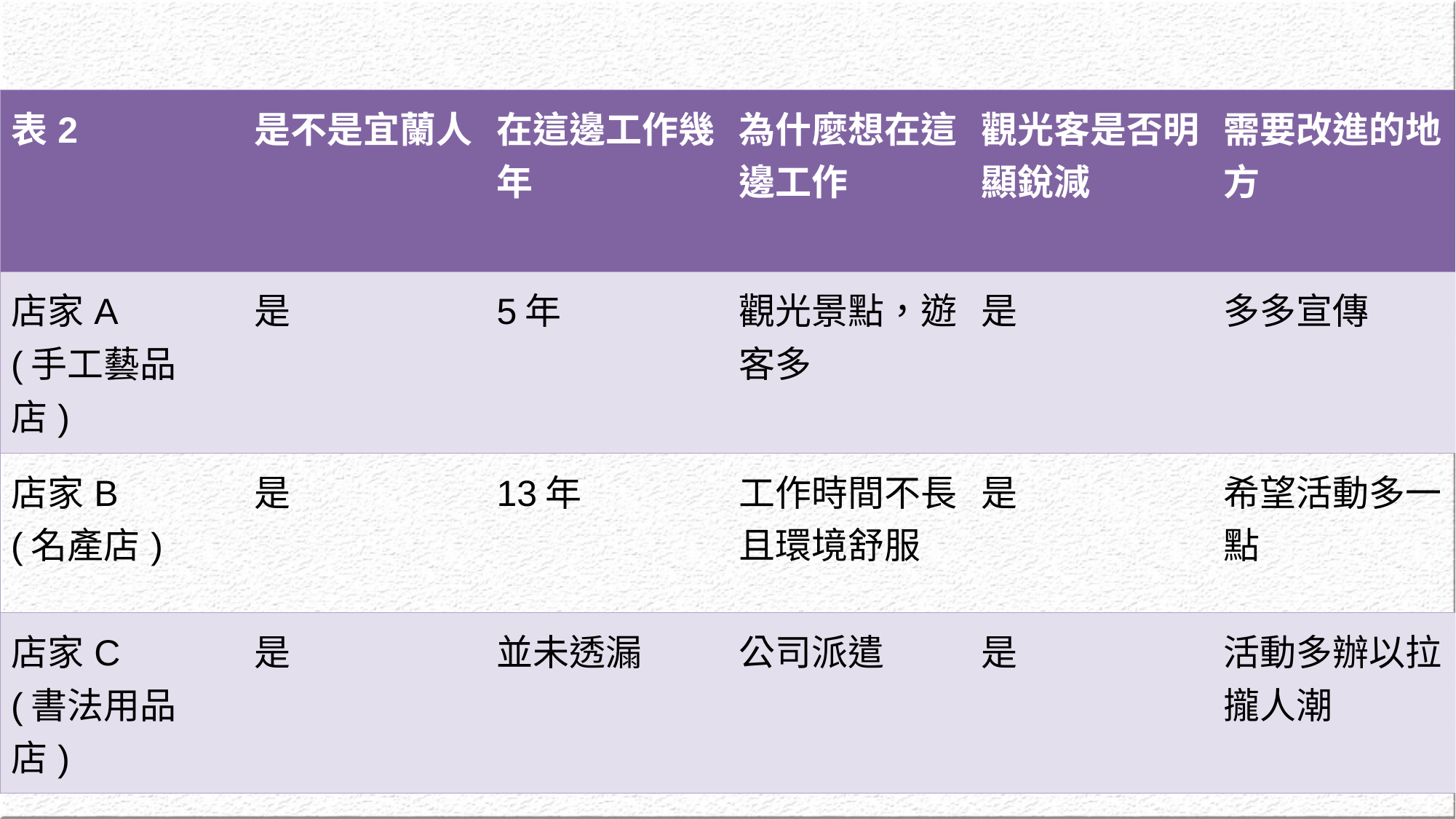

| 表2 | 是不是宜蘭人 | 在這邊工作幾年 | 為什麼想在這邊工作 | 觀光客是否明顯銳減 | 需要改進的地方 |
| --- | --- | --- | --- | --- | --- |
| 店家A (手工藝品店) | 是 | 5年 | 觀光景點，遊客多 | 是 | 多多宣傳 |
| 店家B (名產店) | 是 | 13年 | 工作時間不長且環境舒服 | 是 | 希望活動多一點 |
| 店家C (書法用品店) | 是 | 並未透漏 | 公司派遣 | 是 | 活動多辦以拉攏人潮 |